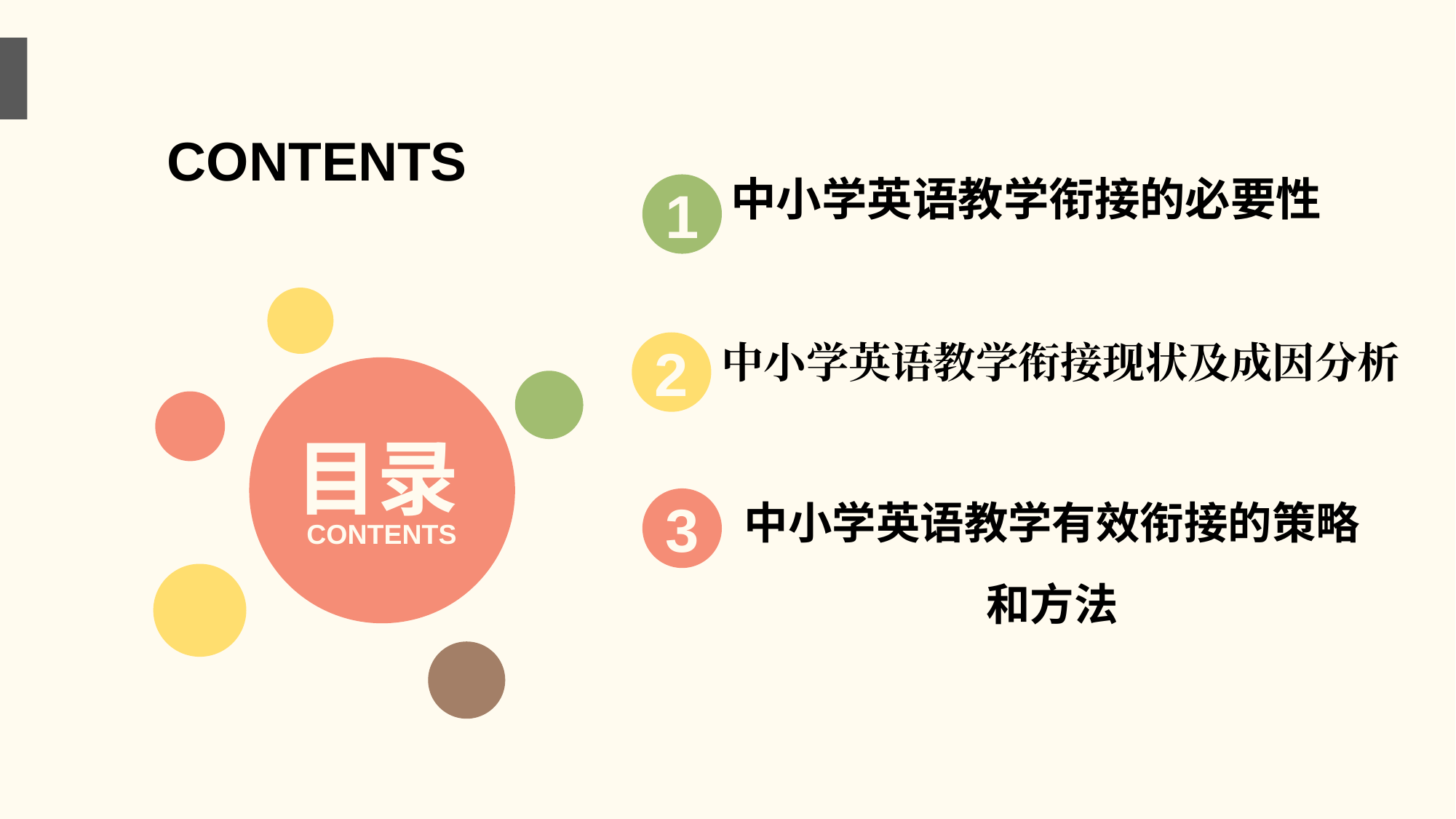

CONTENTS
中小学英语教学衔接的必要性

1

2
中小学英语教学衔接现状及成因分析

3
中小学英语教学有效衔接的策略
和方法

目录
CONTENTS